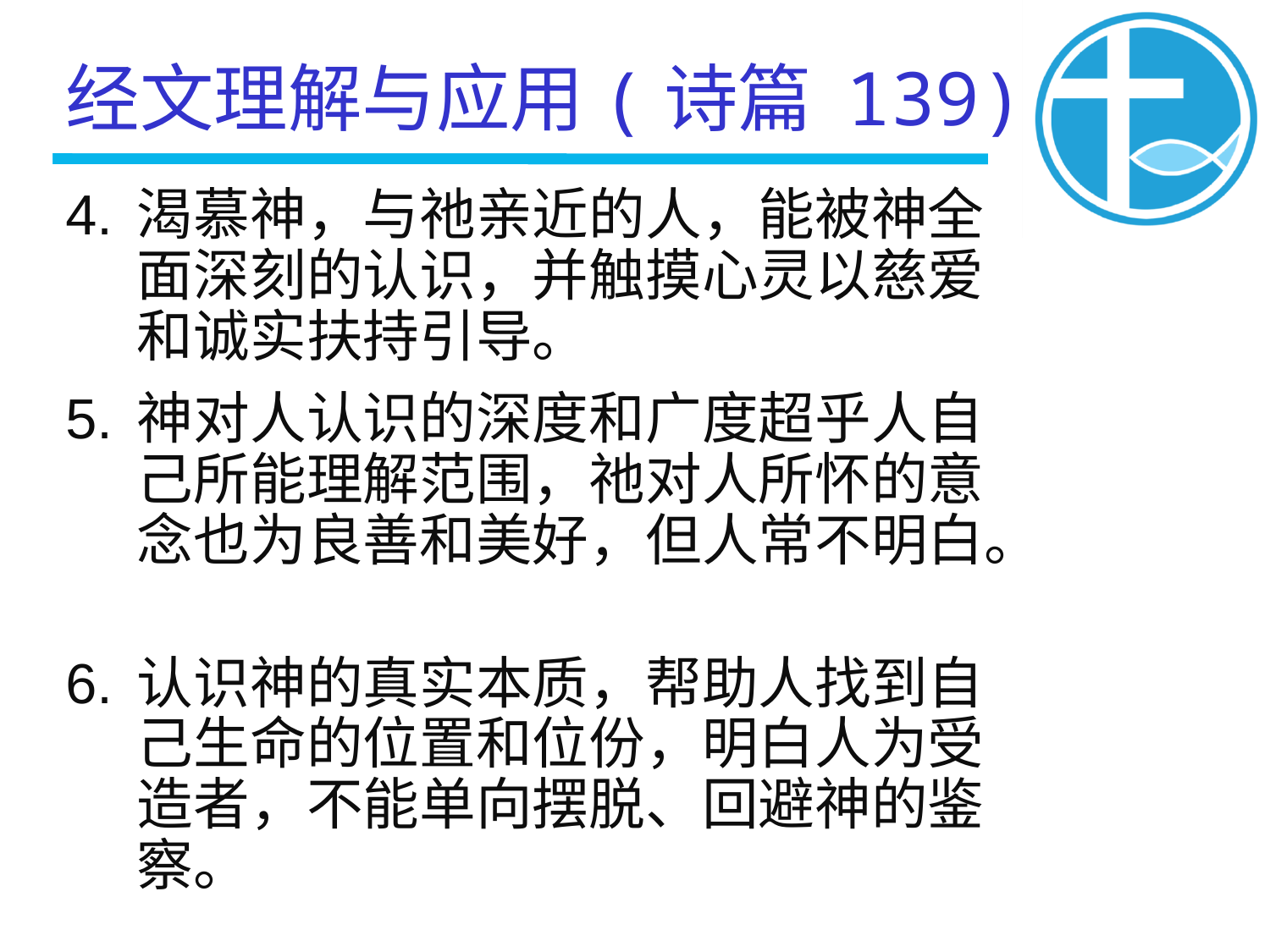

经文理解与应用(诗篇 139)

渴慕神，与祂亲近的人，能被神全面深刻的认识，并触摸心灵以慈爱和诚实扶持引导。
神对人认识的深度和广度超乎人自己所能理解范围，祂对人所怀的意念也为良善和美好，但人常不明白。
认识神的真实本质，帮助人找到自己生命的位置和位份，明白人为受造者，不能单向摆脱、回避神的鉴察。